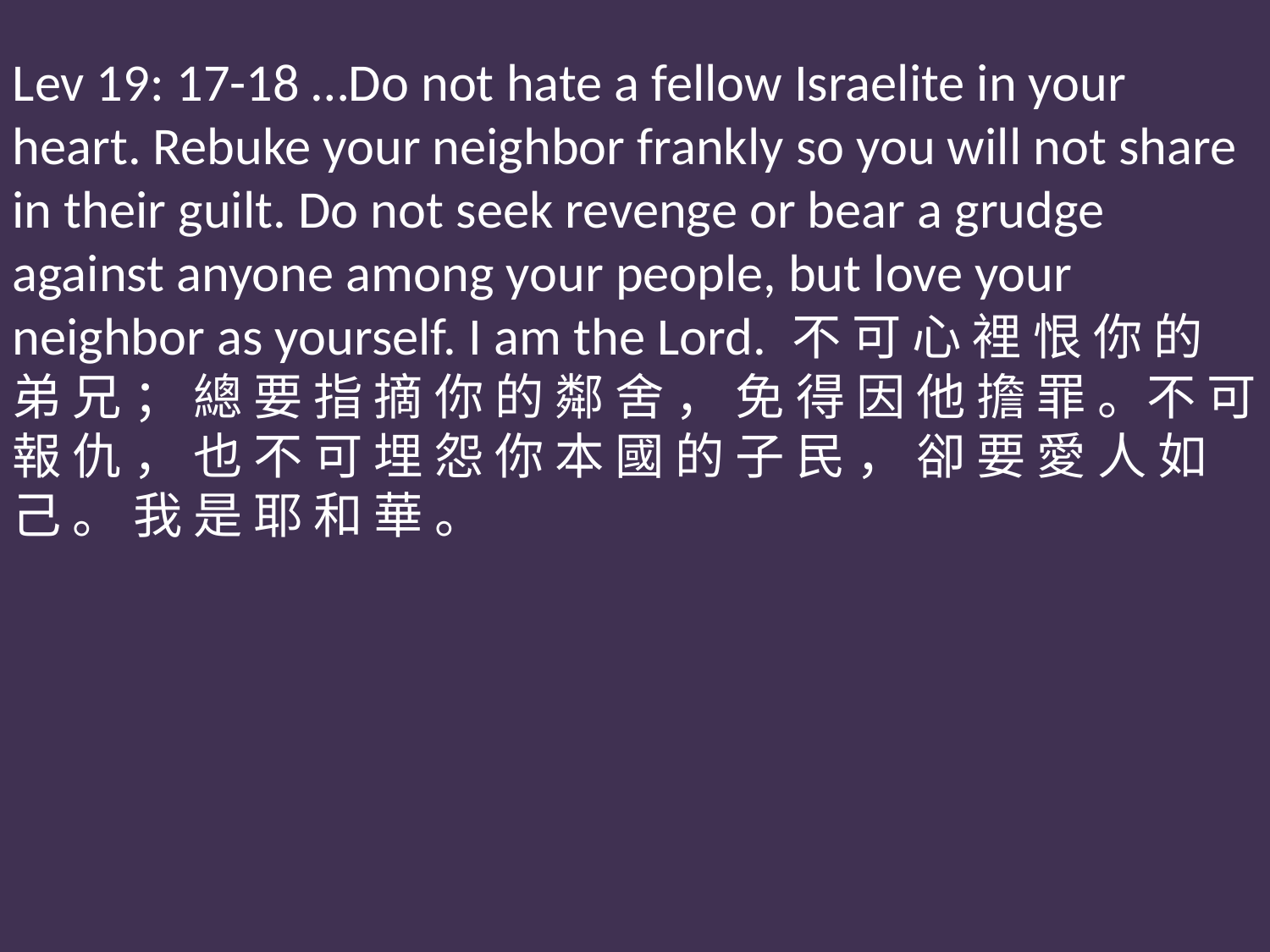

Lev 19: 17-18 …Do not hate a fellow Israelite in your heart. Rebuke your neighbor frankly so you will not share in their guilt. Do not seek revenge or bear a grudge against anyone among your people, but love your neighbor as yourself. I am the Lord. 不 可 心 裡 恨 你 的 弟 兄 ； 總 要 指 摘 你 的 鄰 舍 ， 免 得 因 他 擔 罪 。不 可 報 仇 ， 也 不 可 埋 怨 你 本 國 的 子 民 ， 卻 要 愛 人 如 己 。 我 是 耶 和 華 。